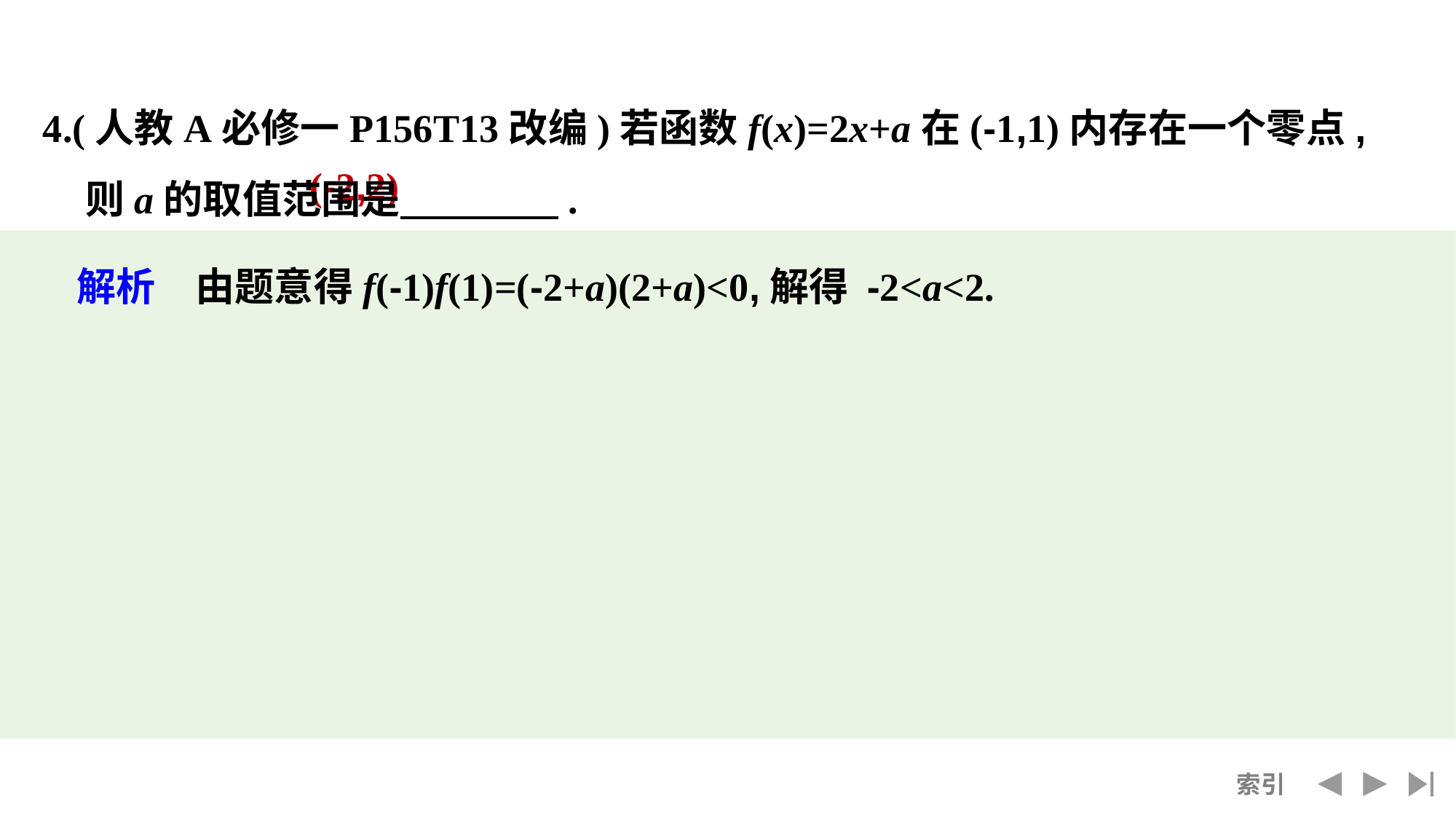

4.(人教A必修一P156T13改编)若函数f(x)=2x+a在(-1,1)内存在一个零点,则a的取值范围是　　　　.
(-2,2)

解析　由题意得f(-1)f(1)=(-2+a)(2+a)<0,解得 -2<a<2.